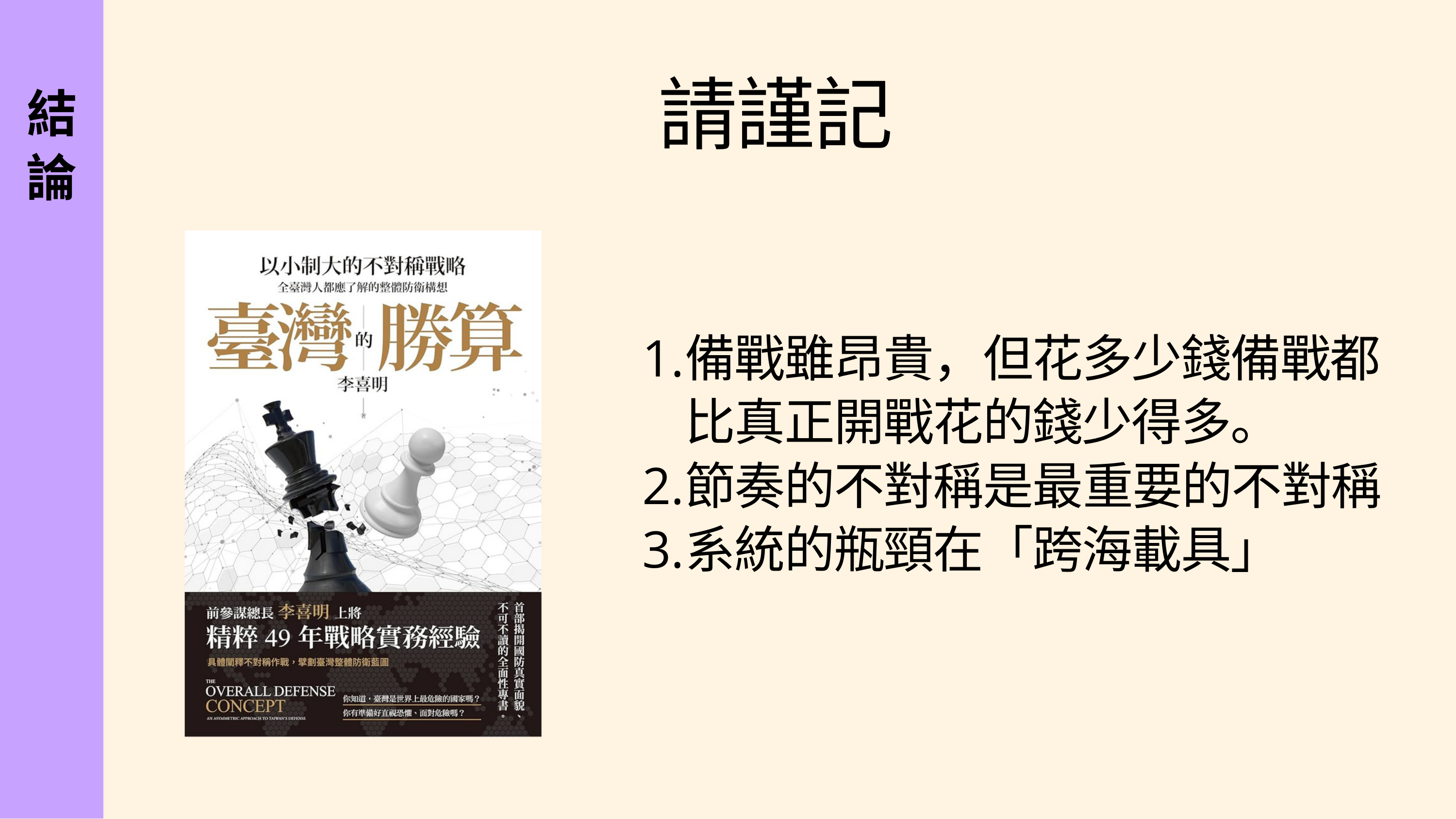

請謹記
結論

備戰雖昂貴，但花多少錢備戰都比真正開戰花的錢少得多。
節奏的不對稱是最重要的不對稱
系統的瓶頸在「跨海載具」